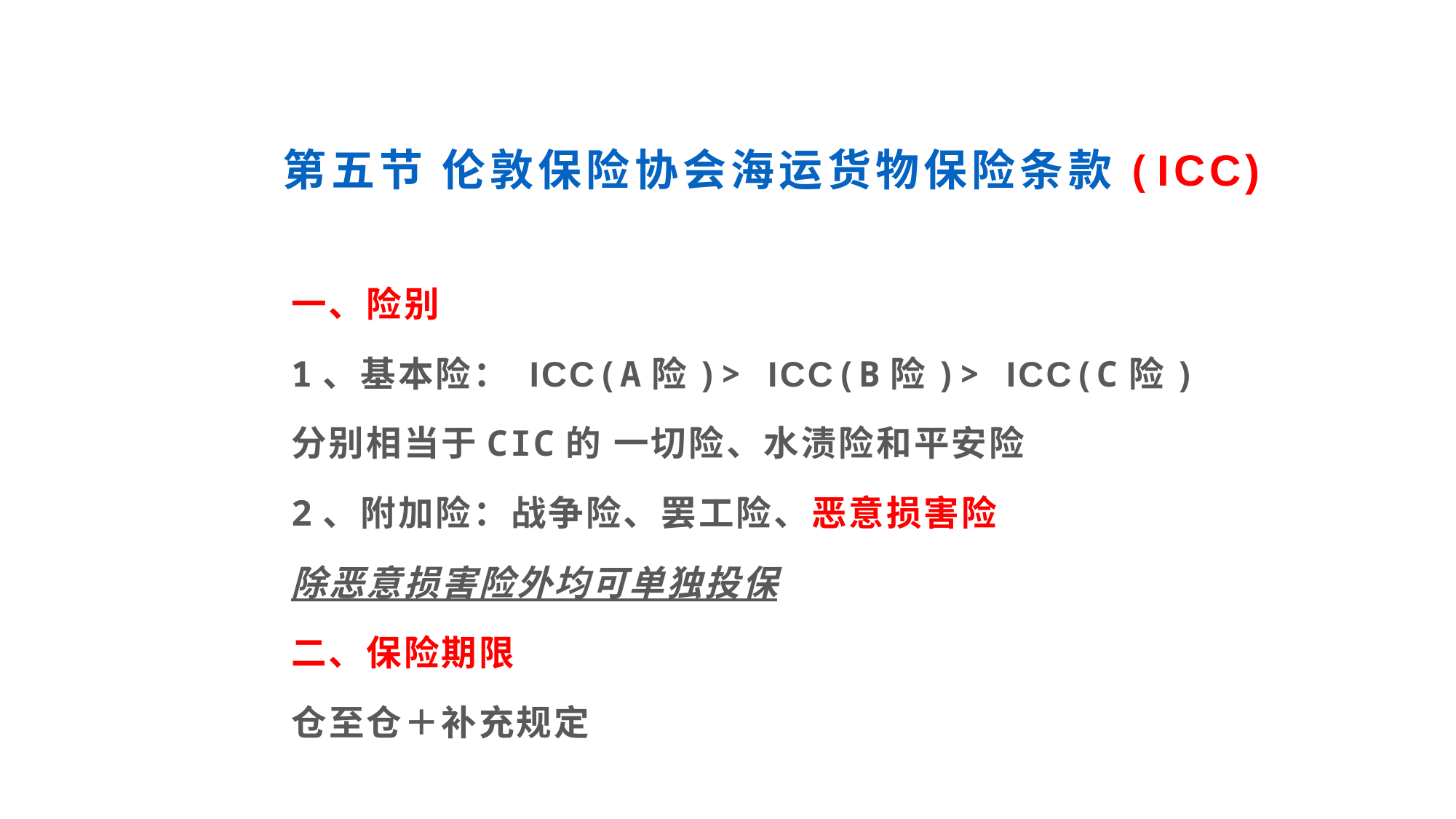

# 第五节 伦敦保险协会海运货物保险条款(ICC)
一、险别
1、基本险： ICC(A险)> ICC(B险)> ICC(C险)
分别相当于CIC的 一切险、水渍险和平安险
2、附加险：战争险、罢工险、恶意损害险
除恶意损害险外均可单独投保
二、保险期限
仓至仓＋补充规定